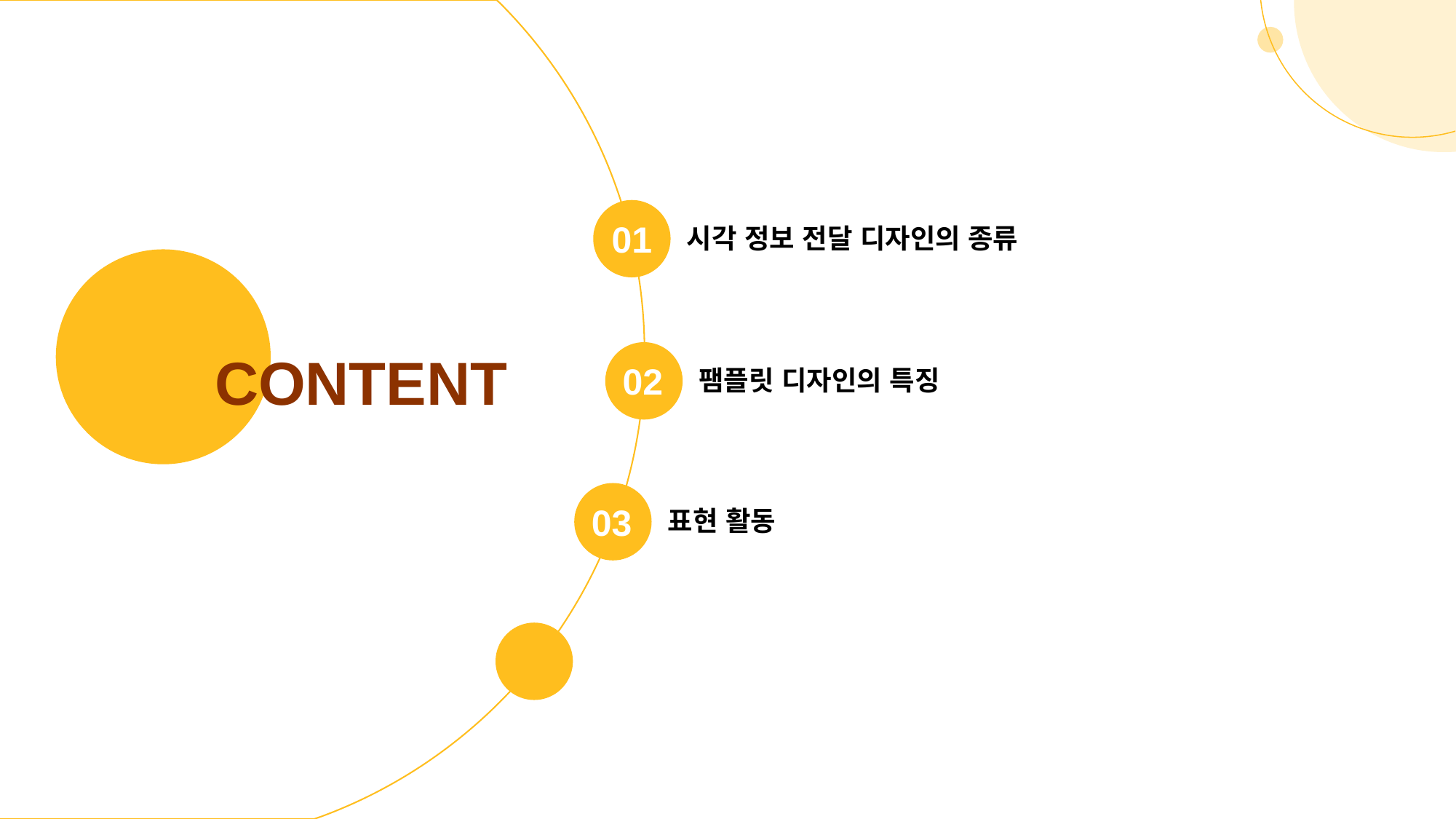

01
시각 정보 전달 디자인의 종류
CONTENT
02
팸플릿 디자인의 특징
03
표현 활동